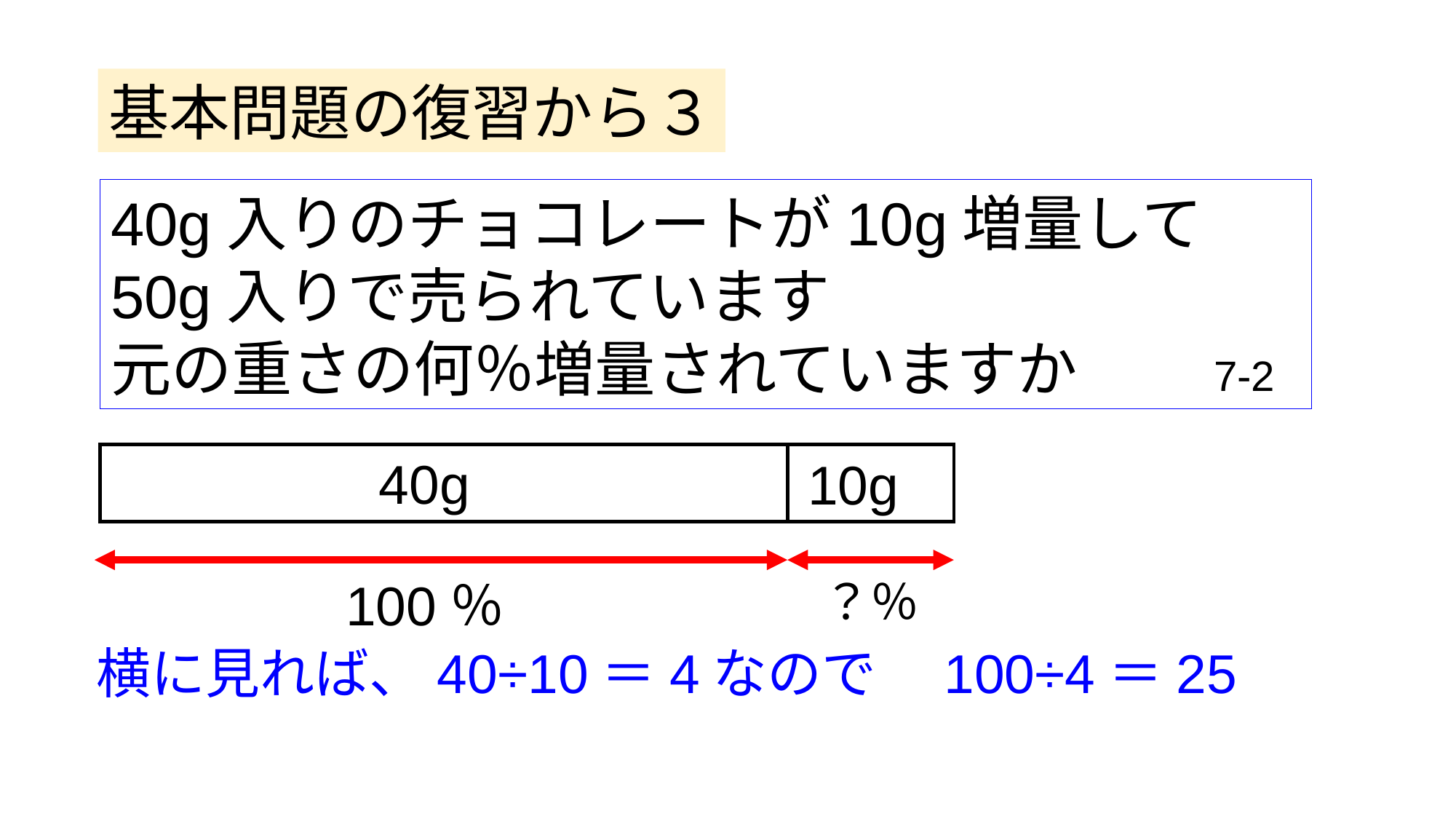

基本問題の復習から３
40g入りのチョコレートが10g増量して
50g入りで売られています
元の重さの何％増量されていますか　　7-2

40g

10g
100％
？％
横に見れば、40÷10＝4なので　100÷4＝25
　　　　　　　　　　　　　　　　　　　　25％